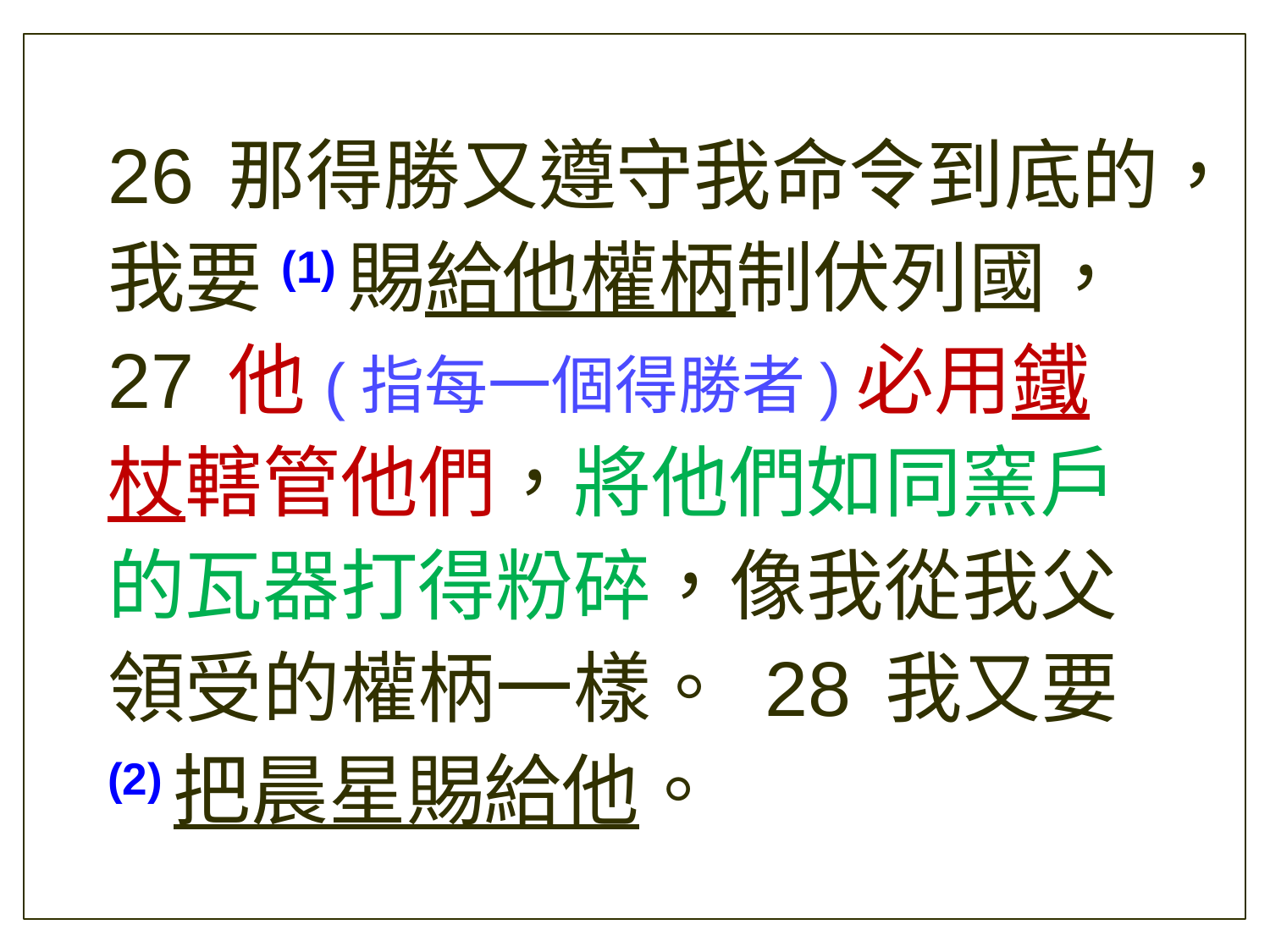

26 那得勝又遵守我命令到底的，我要(1)賜給他權柄制伏列國， 27 他(指每一個得勝者)必用鐵杖轄管他們，將他們如同窯戶的瓦器打得粉碎，像我從我父領受的權柄一樣。 28 我又要(2)把晨星賜給他。